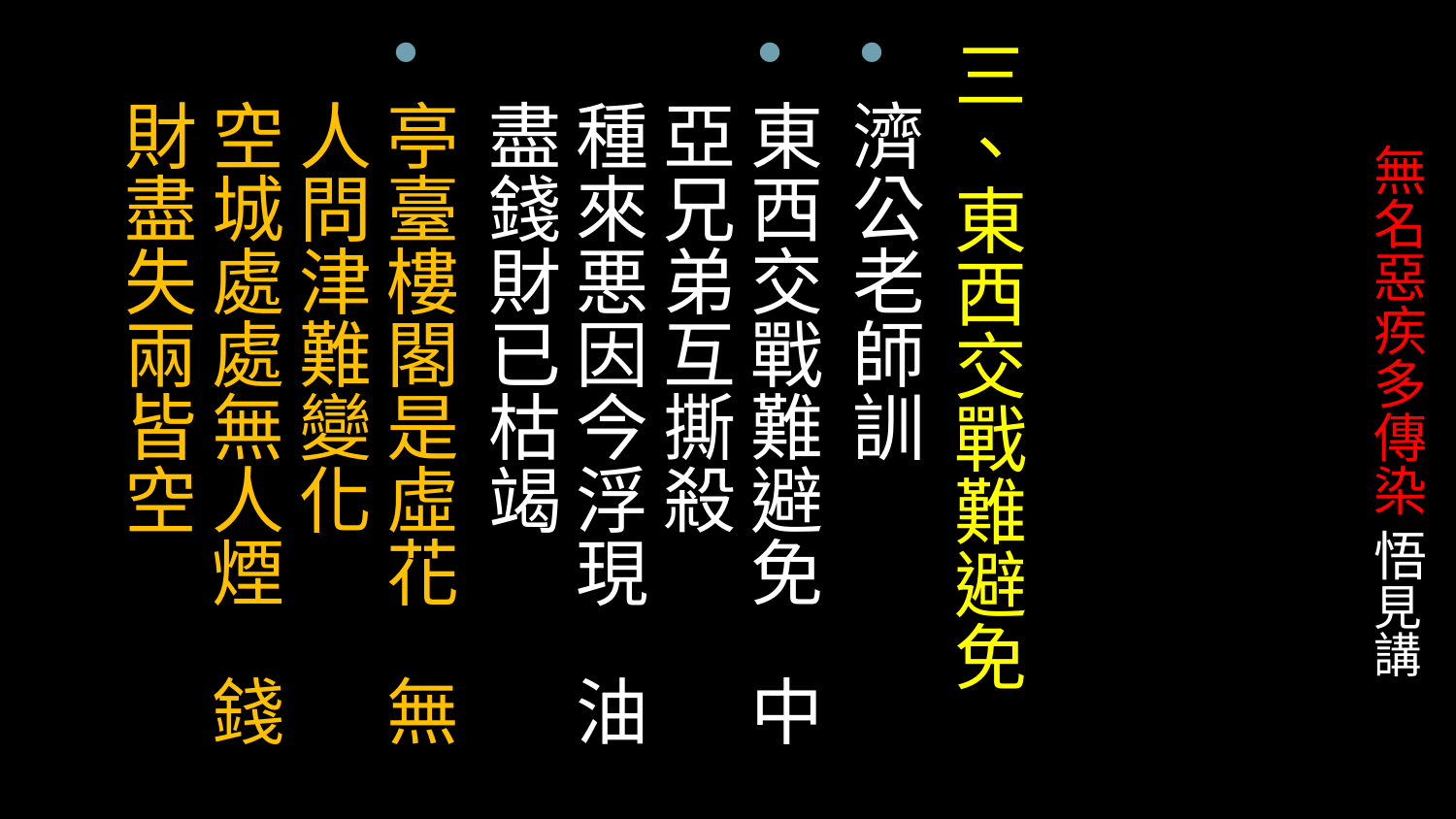

三、東西交戰難避免
濟公老師訓
東西交戰難避免    中亞兄弟互撕殺 
種來悪因今浮現    油盡錢財已枯竭
亭臺樓閣是虛花    無人問津難變化 
空城處處無人煙    錢財盡失兩皆空

# 無名惡疾多傳染 悟見講